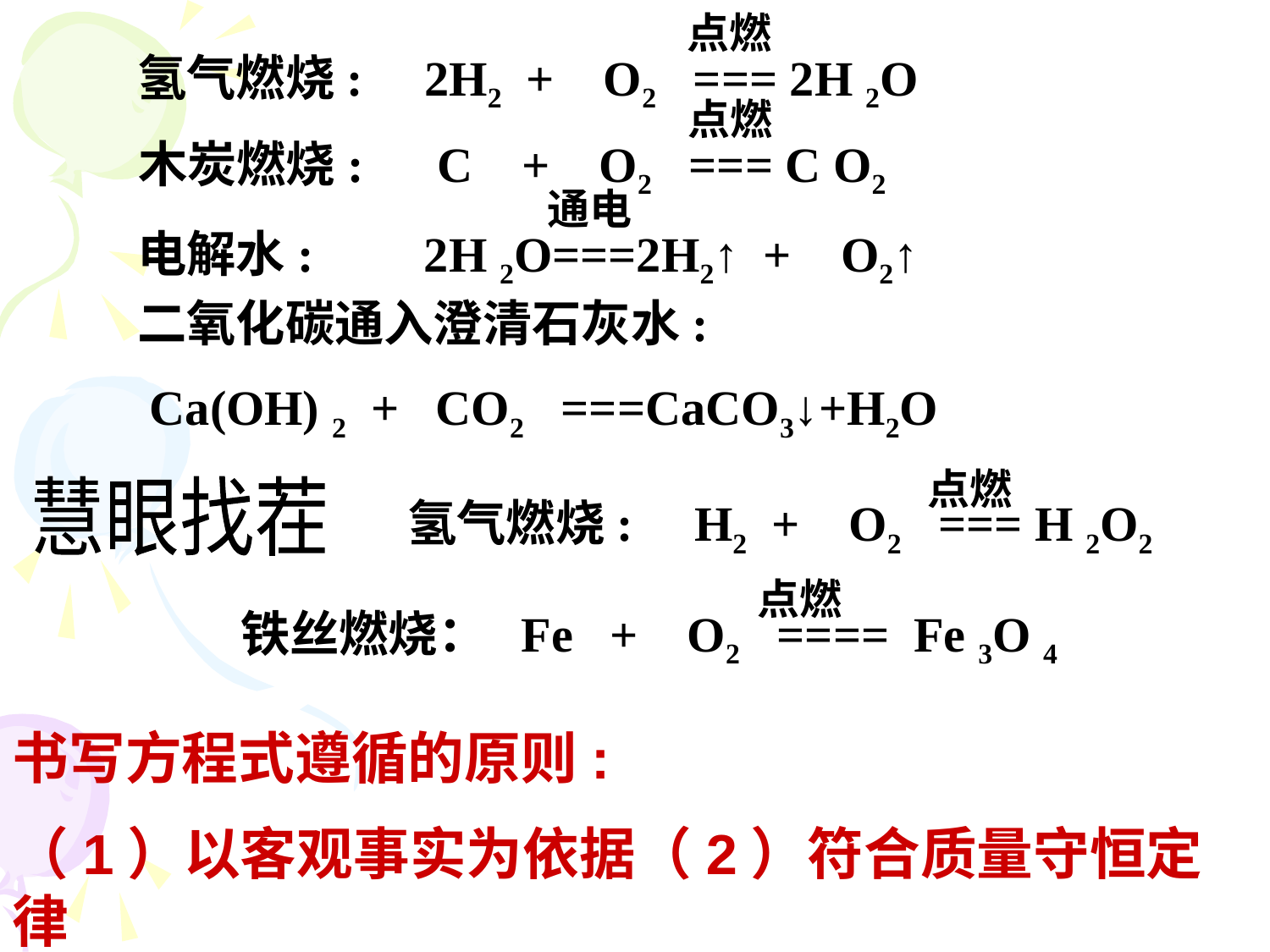

点燃
氢气燃烧:     2H2  +    O2   === 2H 2O
点燃
木炭燃烧:      C    +    O2   === C O2
通电
电解水:         2H 2O===2H2↑  +    O2↑
二氧化碳通入澄清石灰水:
 Ca(OH) 2  +   CO2   ===CaCO3↓+H2O
点燃
氢气燃烧:     H2  +    O2   === H 2O2
慧眼找茬
点燃
 铁丝燃烧：  Fe   +    O2   ====  Fe 3O 4
书写方程式遵循的原则:
（1）以客观事实为依据（2）符合质量守恒定律